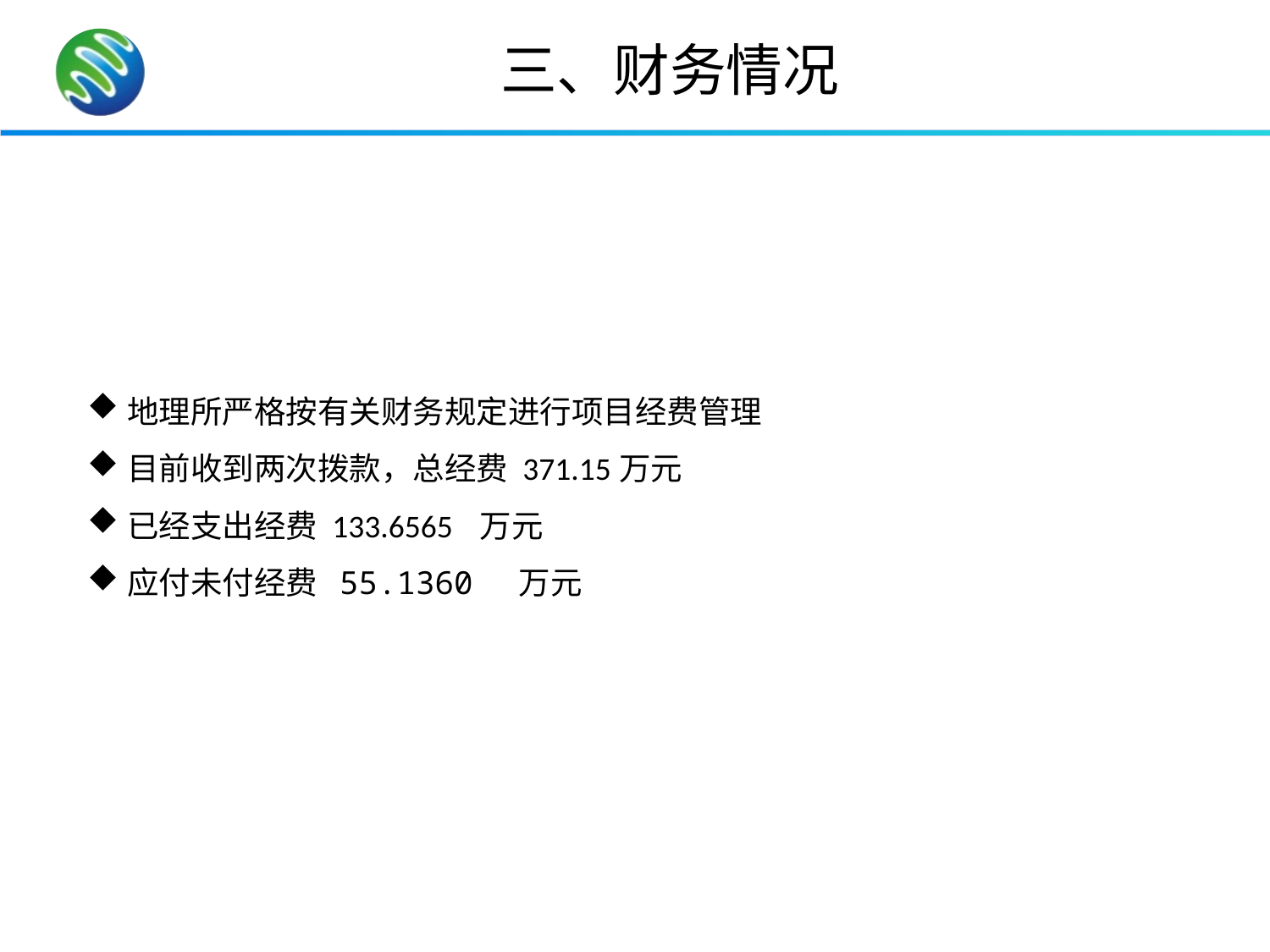

三、财务情况
地理所严格按有关财务规定进行项目经费管理
目前收到两次拨款，总经费 371.15万元
已经支出经费 133.6565 万元
应付未付经费  55.1360  万元